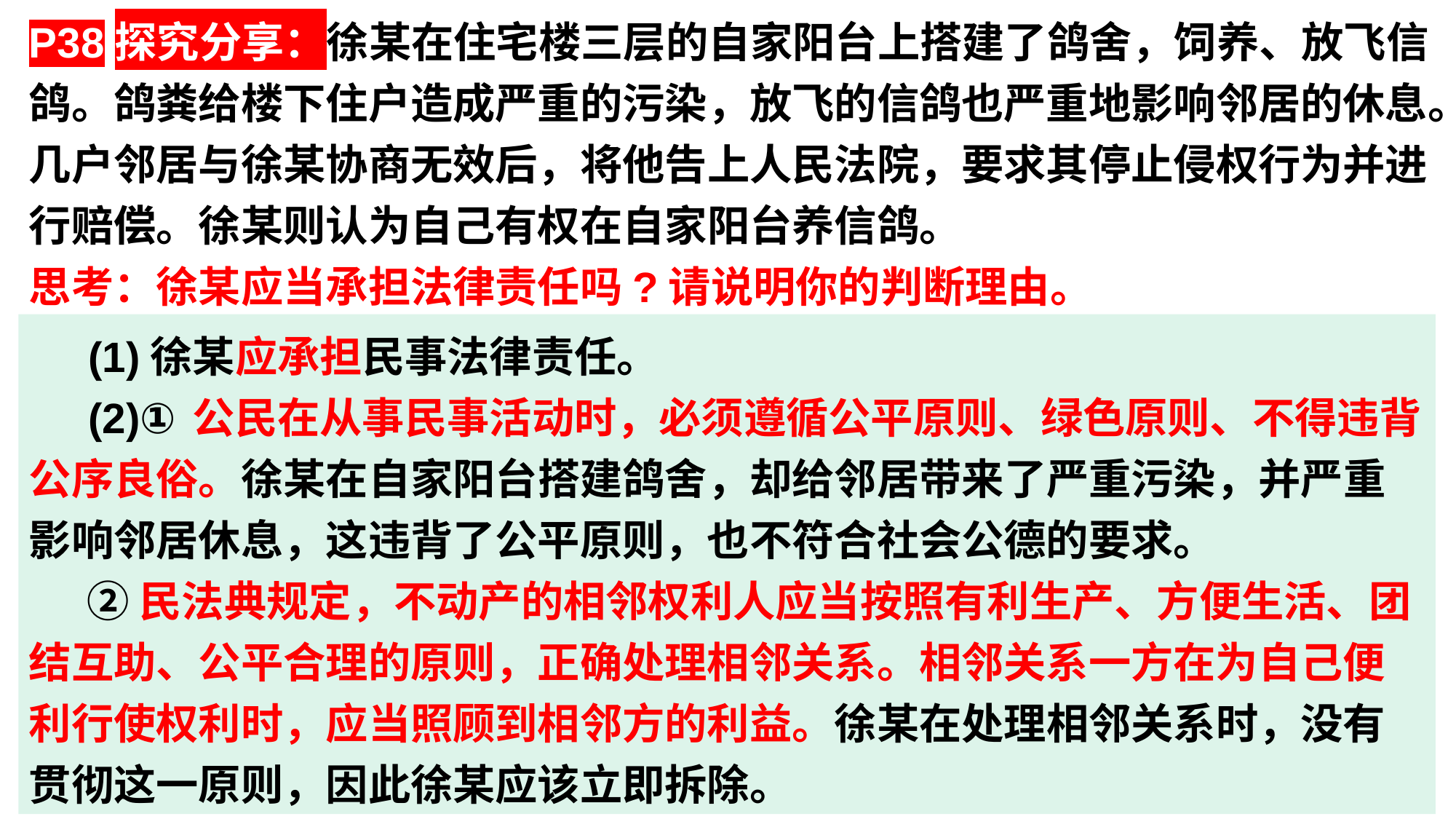

P38探究分享：徐某在住宅楼三层的自家阳台上搭建了鸽舍，饲养、放飞信鸽。鸽粪给楼下住户造成严重的污染，放飞的信鸽也严重地影响邻居的休息。几户邻居与徐某协商无效后，将他告上人民法院，要求其停止侵权行为并进行赔偿。徐某则认为自己有权在自家阳台养信鸽。
思考：徐某应当承担法律责任吗?请说明你的判断理由。
     (1)徐某应承担民事法律责任。
     (2)①公民在从事民事活动时，必须遵循公平原则、绿色原则、不得违背公序良俗。徐某在自家阳台搭建鸽舍，却给邻居带来了严重污染，并严重影响邻居休息，这违背了公平原则，也不符合社会公德的要求。
      ②民法典规定，不动产的相邻权利人应当按照有利生产、方便生活、团结互助、公平合理的原则，正确处理相邻关系。相邻关系一方在为自己便利行使权利时，应当照顾到相邻方的利益。徐某在处理相邻关系时，没有贯彻这一原则，因此徐某应该立即拆除。